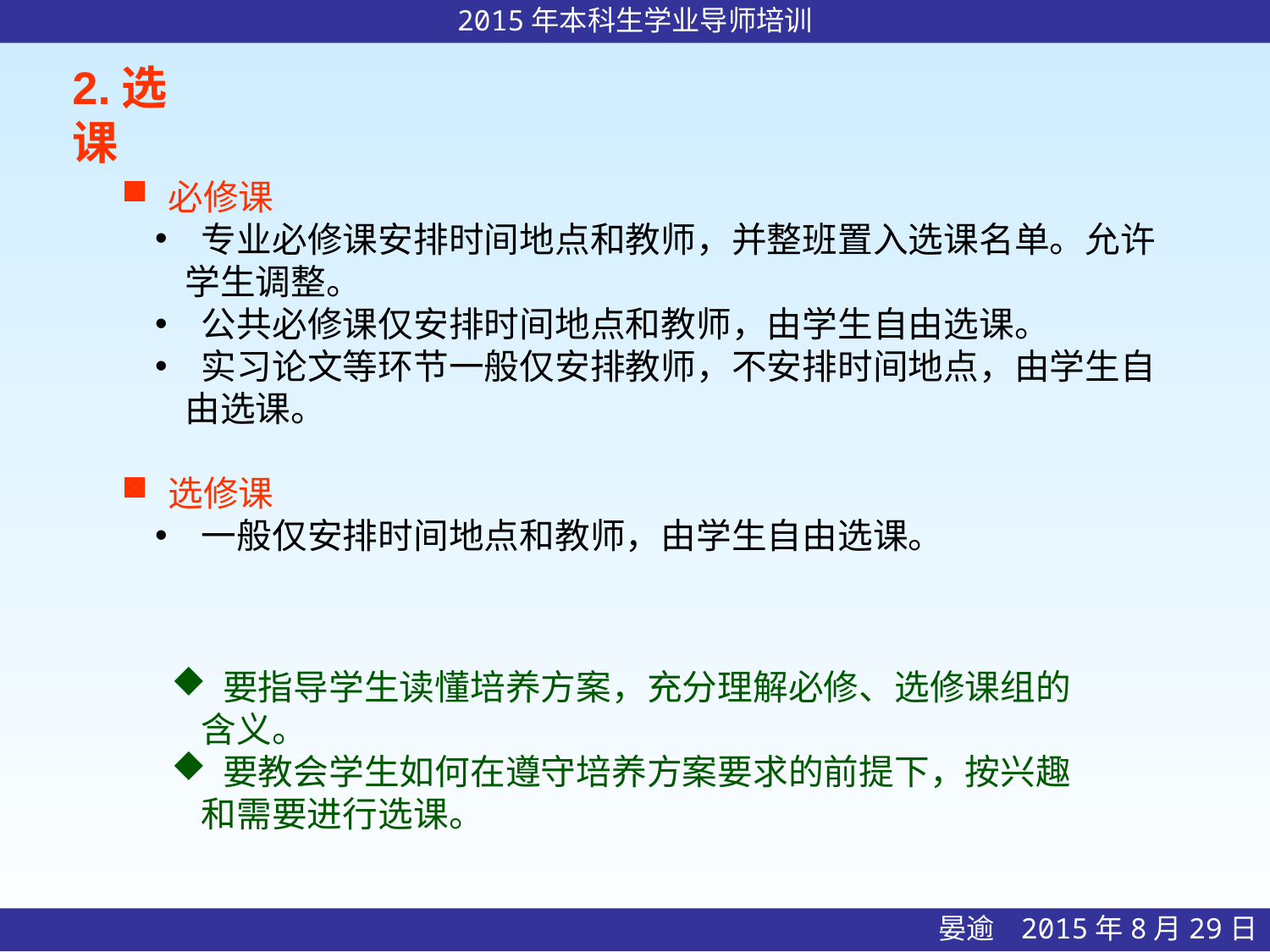

# 2.选课
 必修课
 专业必修课安排时间地点和教师，并整班置入选课名单。允许学生调整。
 公共必修课仅安排时间地点和教师，由学生自由选课。
 实习论文等环节一般仅安排教师，不安排时间地点，由学生自由选课。

 选修课
 一般仅安排时间地点和教师，由学生自由选课。
 要指导学生读懂培养方案，充分理解必修、选修课组的含义。
 要教会学生如何在遵守培养方案要求的前提下，按兴趣和需要进行选课。